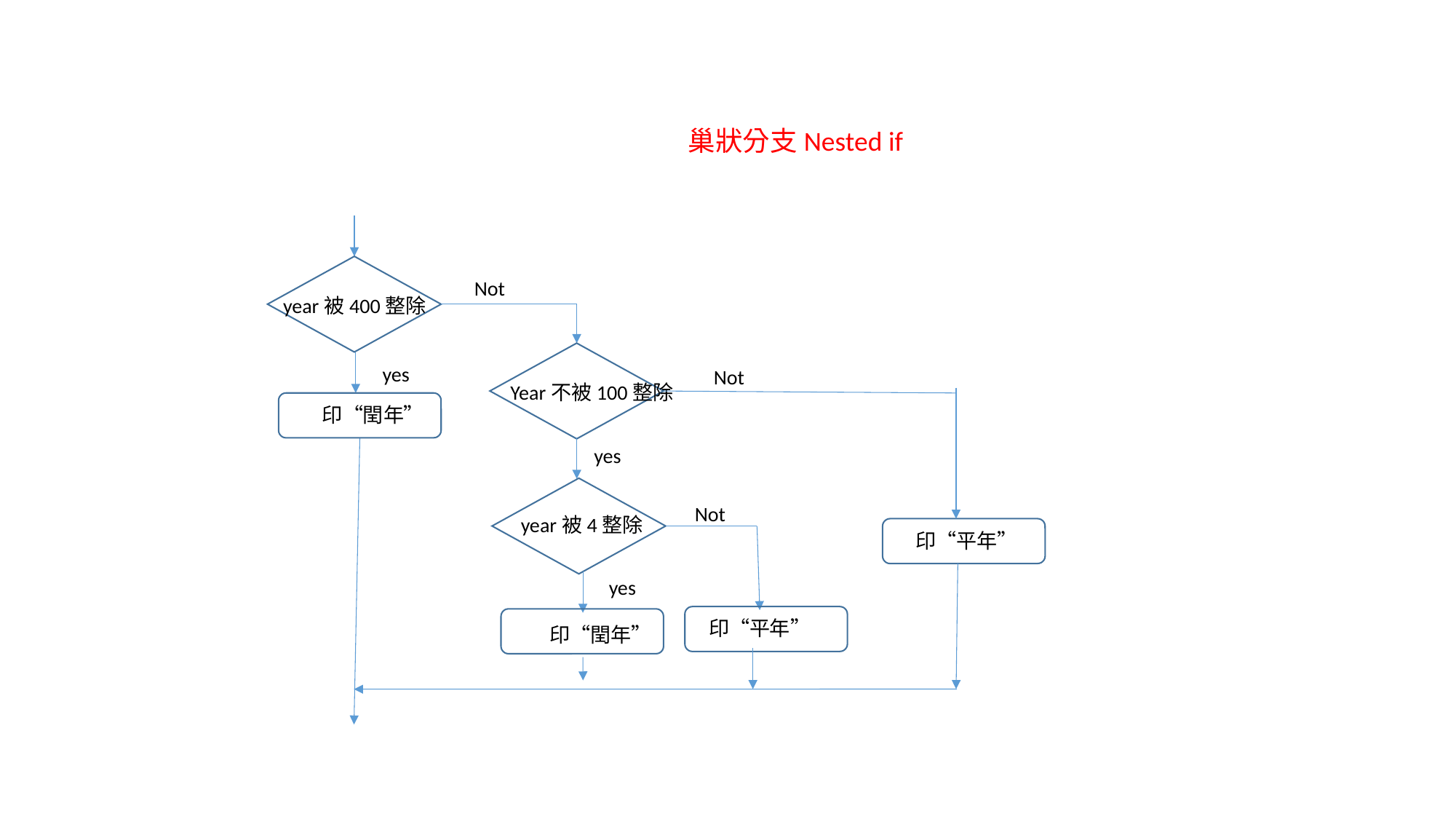

巢狀分支Nested if

Not
year被400整除

yes
Not
Year不被100整除

印“閏年”
yes

Not
year被4整除

印“平年”
yes

印“平年”
印“閏年”